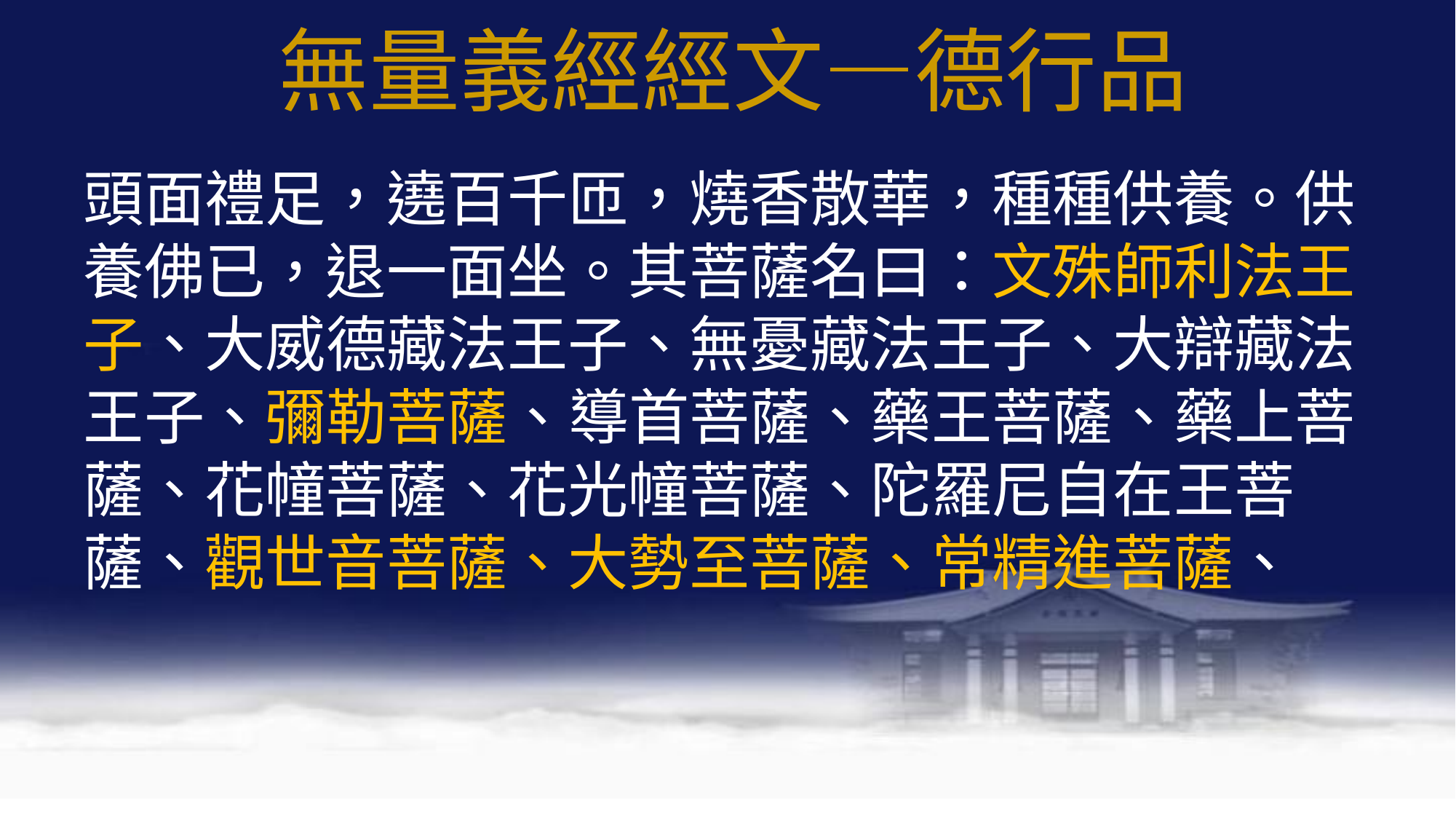

# 無量義經經文—德行品
頭面禮足，遶百千匝，燒香散華，種種供養。供養佛已，退一面坐。其菩薩名曰：文殊師利法王子、大威德藏法王子、無憂藏法王子、大辯藏法王子、彌勒菩薩、導首菩薩、藥王菩薩、藥上菩薩、花幢菩薩、花光幢菩薩、陀羅尼自在王菩薩、觀世音菩薩、大勢至菩薩、常精進菩薩、